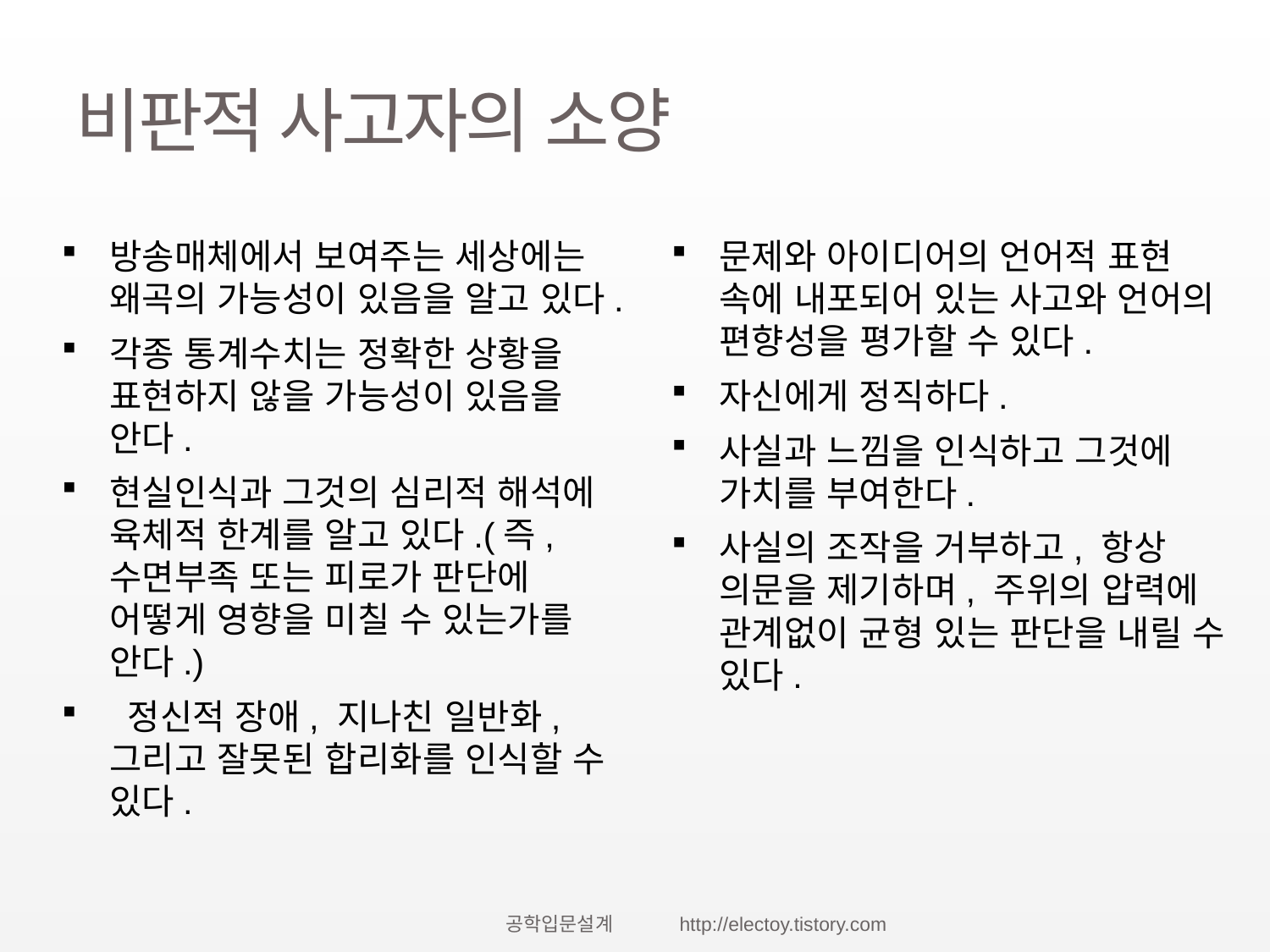

# 비판적 사고자의 소양
방송매체에서 보여주는 세상에는 왜곡의 가능성이 있음을 알고 있다.
각종 통계수치는 정확한 상황을 표현하지 않을 가능성이 있음을 안다.
현실인식과 그것의 심리적 해석에 육체적 한계를 알고 있다.(즉, 수면부족 또는 피로가 판단에 어떻게 영향을 미칠 수 있는가를 안다.)
 정신적 장애, 지나친 일반화, 그리고 잘못된 합리화를 인식할 수 있다.

문제와 아이디어의 언어적 표현 속에 내포되어 있는 사고와 언어의  편향성을 평가할 수 있다.
자신에게 정직하다.
사실과 느낌을 인식하고 그것에 가치를 부여한다.
사실의 조작을 거부하고, 항상 의문을 제기하며, 주위의 압력에 관계없이 균형 있는 판단을 내릴 수 있다.

공학입문설계          http://electoy.tistory.com